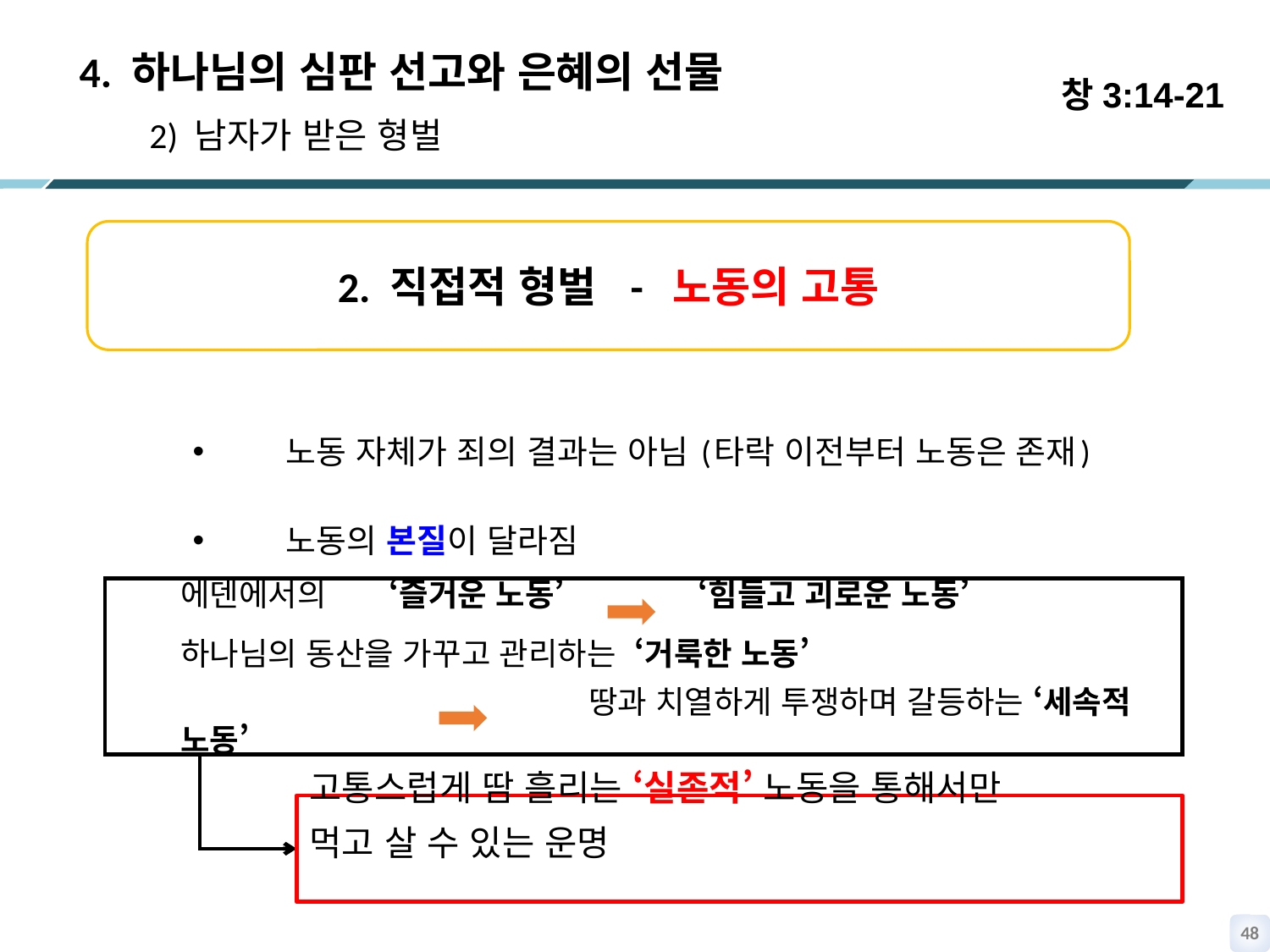

창3:14-21

       4. 하나님의 심판 선고와 은혜의 선물
                 2) 남자가 받은 형벌

노동 자체가 죄의 결과는 아님 (타락 이전부터 노동은 존재)

노동의 본질이 달라짐

2. 직접적 형벌  -  노동의 고통
에덴에서의       ‘즐거운 노동’               ‘힘들고 괴로운 노동’

하나님의 동산을 가꾸고 관리하는  ‘거룩한 노동’

                                             땅과 치열하게 투쟁하며 갈등하는 ‘세속적 노동’’

고통스럽게 땀 흘리는 ‘실존적’ 노동을 통해서만
먹고 살 수 있는 운명

48